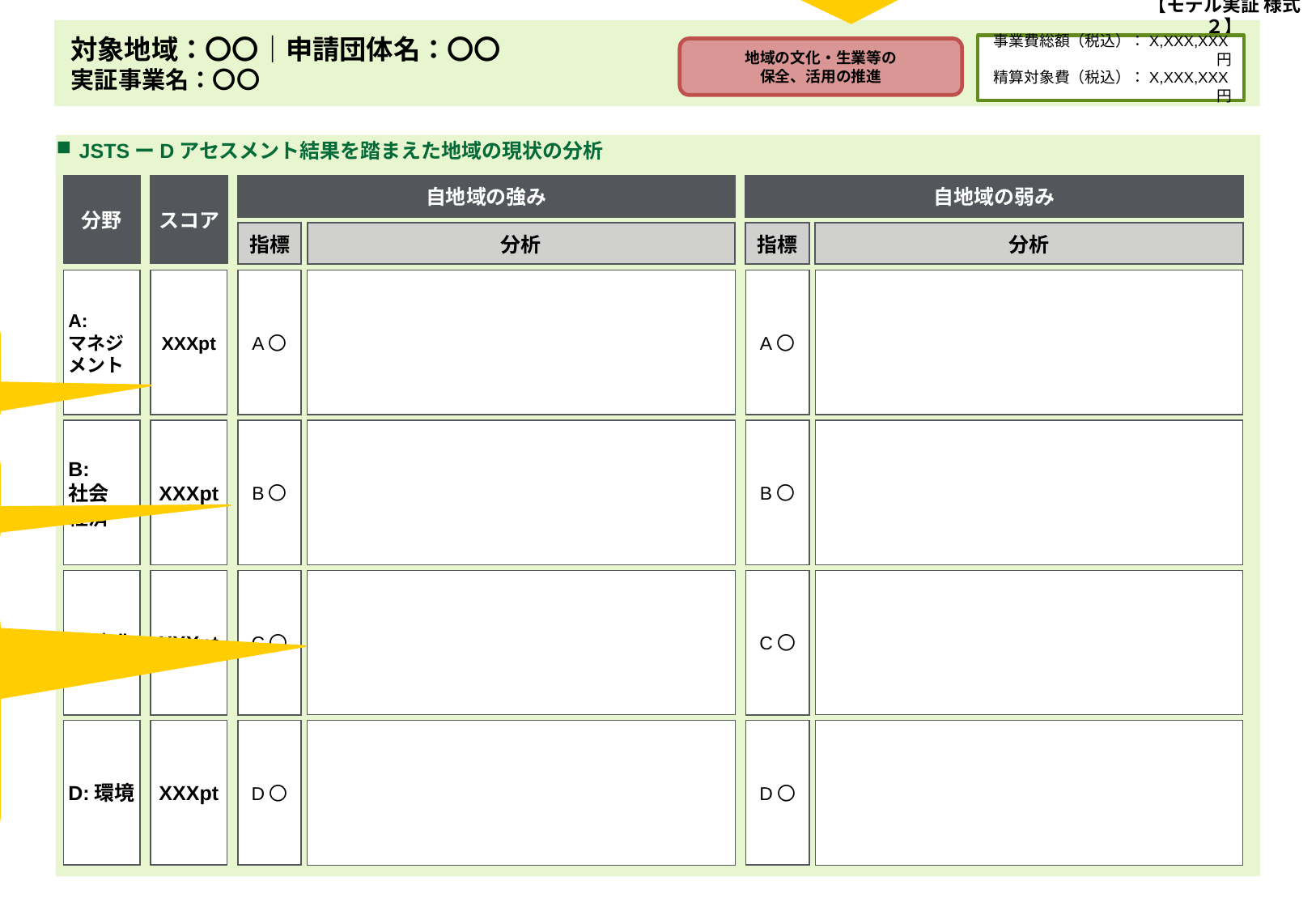

公募要領に記載されている3種類のテーマに沿った実証事業を想定している地域は、該当するテーマのワッペンを貼付してください。
地域の持続可能性を
支える仕組みの推進
自然環境保護（観光GXの
推進・廃棄物ゼロ等）の取組
【モデル実証 様式２】
対象地域：〇〇｜申請団体名：〇〇
実証事業名：〇〇
事業費総額（税込）：X,XXX,XXX円
精算対象費（税込）：X,XXX,XXX円
地域の文化・生業等の
保全、活用の推進

JSTSーDアセスメント結果を踏まえた地域の現状の分析
分野
スコア
自地域の強み
自地域の弱み
指標
分析
指標
分析
A:
マネジメント
XXXpt
A〇

A〇

B:
社会
経済
XXXpt
B〇

B〇

C:文化
XXXpt
C〇

C〇

D:環境
XXXpt
D〇

D〇

「【参考】R7モデル実証_JSTS-Dアセスメントレポート」をご利用いただき、アセスメント結果の各分野の合計スコアをご記載ください。
地域の強み（弱み）に最も適合するJSTS-D指標を1つ選び、記載ください。
関連するJSTS-D指標と併せ、地域の強みを記載ください。
※記載例
時間帯別・季節別の来訪者数、滞在時間、混雑度を数値化した具体的な混雑状況データを開示している。（C6）